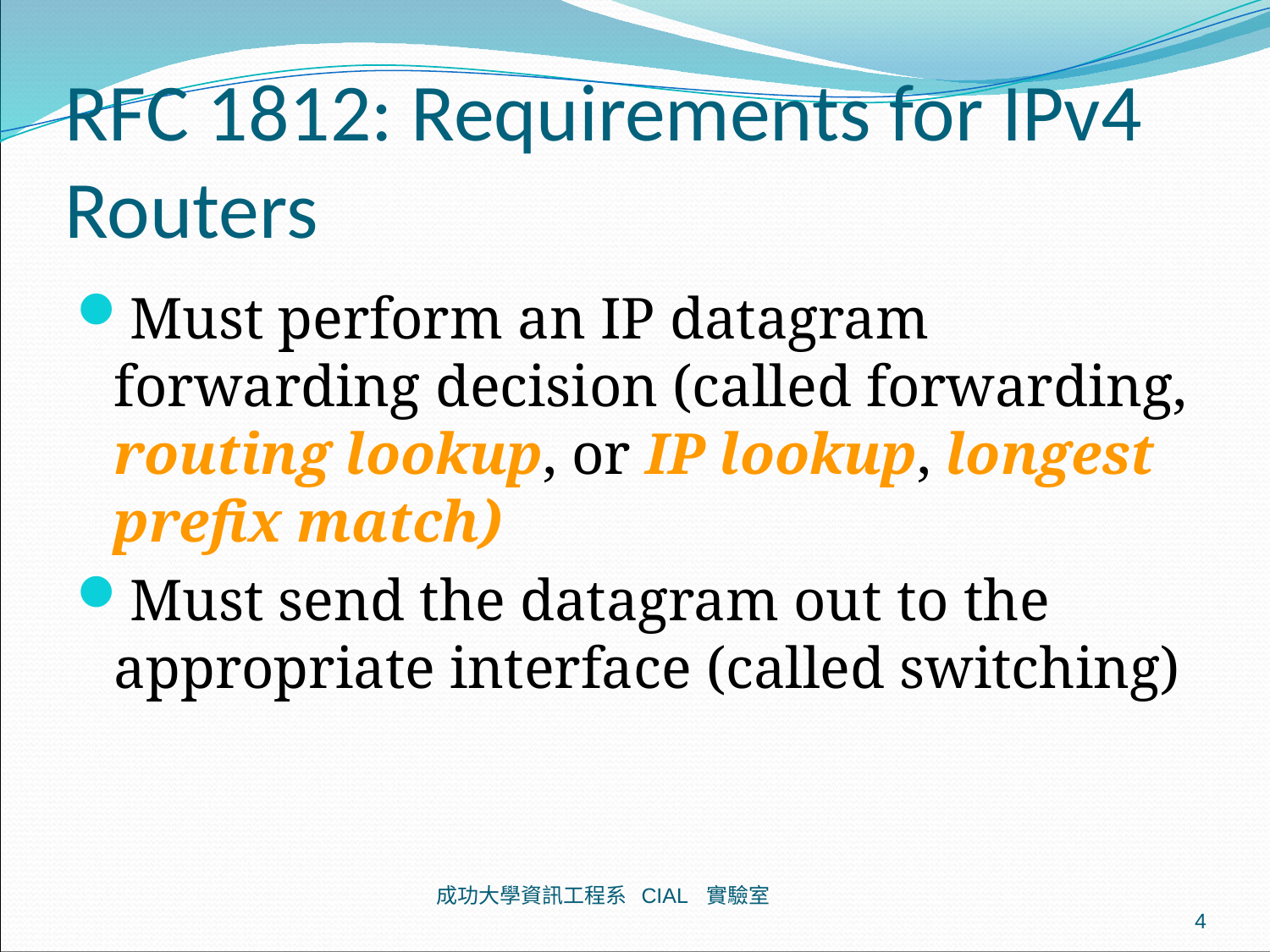

# RFC 1812: Requirements for IPv4 Routers
Must perform an IP datagram forwarding decision (called forwarding, routing lookup, or IP lookup, longest prefix match)
Must send the datagram out to the appropriate interface (called switching)

成功大學資訊工程系  CIAL 實驗室

4